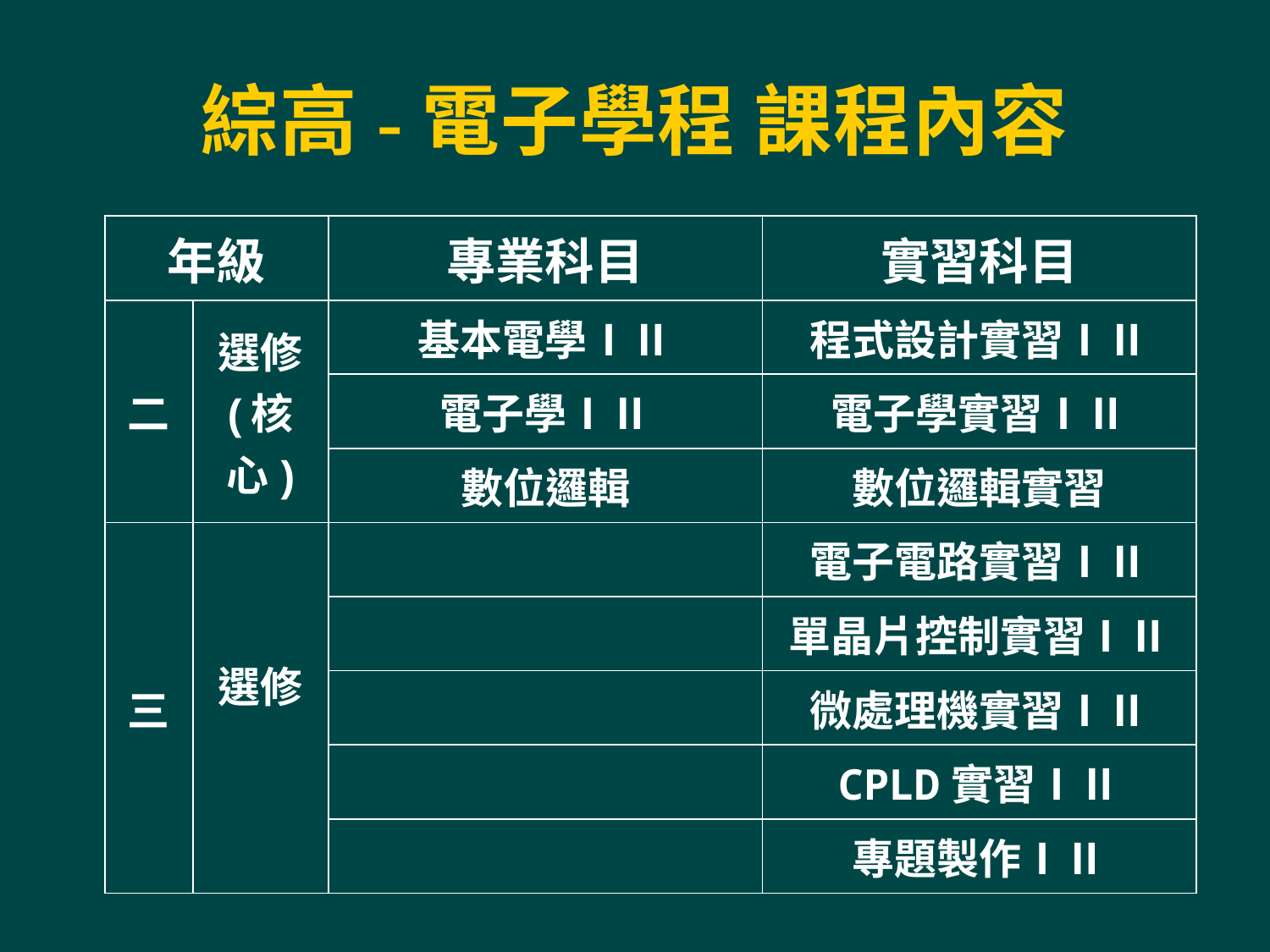

# 綜高-電子學程 課程內容
| 年級 |  | 專業科目 | 實習科目 |
| --- | --- | --- | --- |
| 二 | 選修 (核心) | 基本電學ⅠⅡ | 程式設計實習ⅠⅡ |
|  |  | 電子學ⅠⅡ | 電子學實習ⅠⅡ |
|  |  | 數位邏輯 | 數位邏輯實習 |
| 三 | 選修 |  | 電子電路實習ⅠⅡ |
|  |  |  | 單晶片控制實習ⅠⅡ |
|  |  |  | 微處理機實習ⅠⅡ |
|  |  |  | CPLD實習ⅠⅡ |
|  |  |  | 專題製作ⅠⅡ |